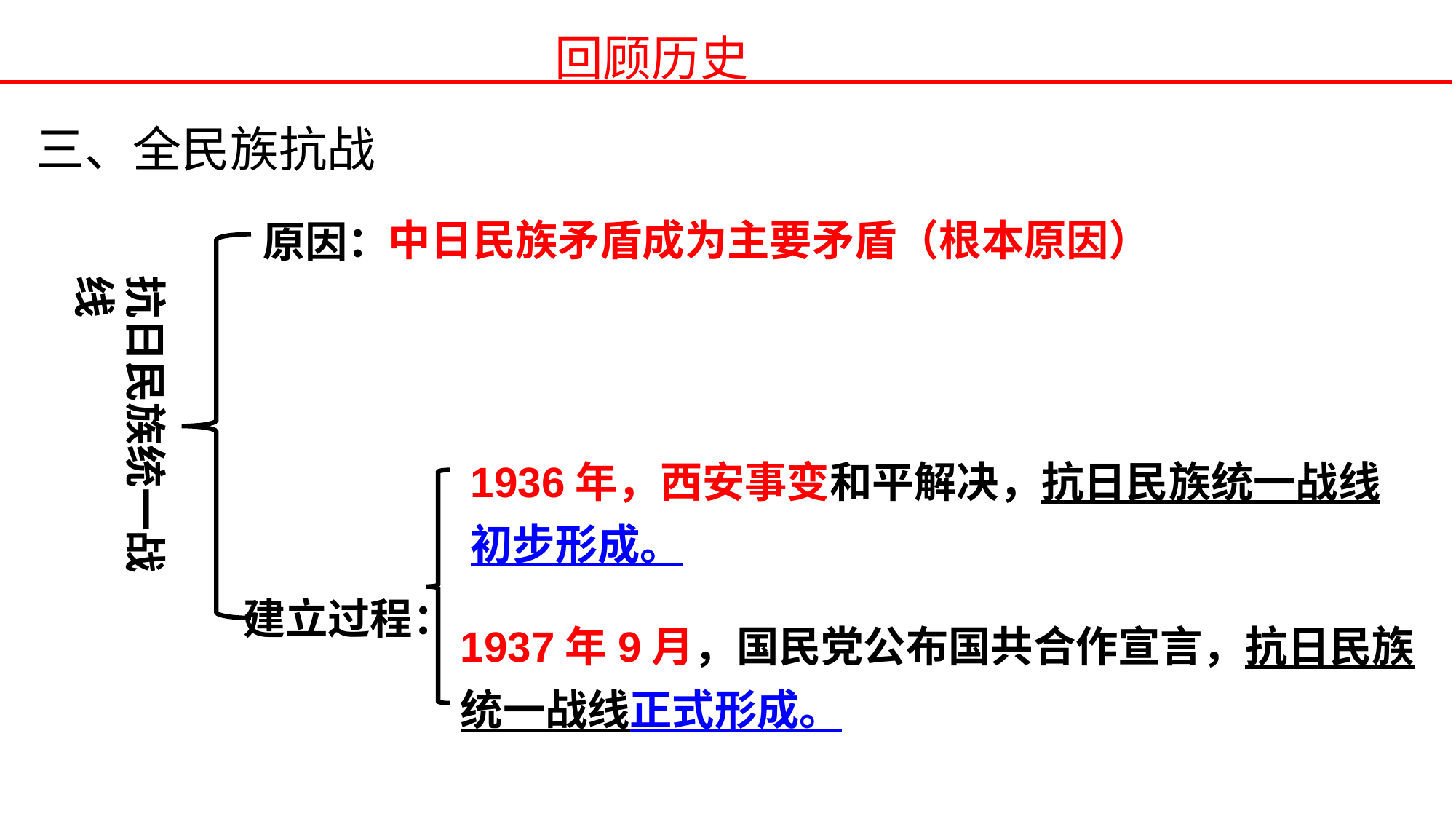

回顾历史
三、全民族抗战
中日民族矛盾成为主要矛盾（根本原因）
原因：

抗日民族统一战线
1936年，西安事变和平解决，抗日民族统一战线初步形成。

建立过程：
1937年9月，国民党公布国共合作宣言，抗日民族统一战线正式形成。